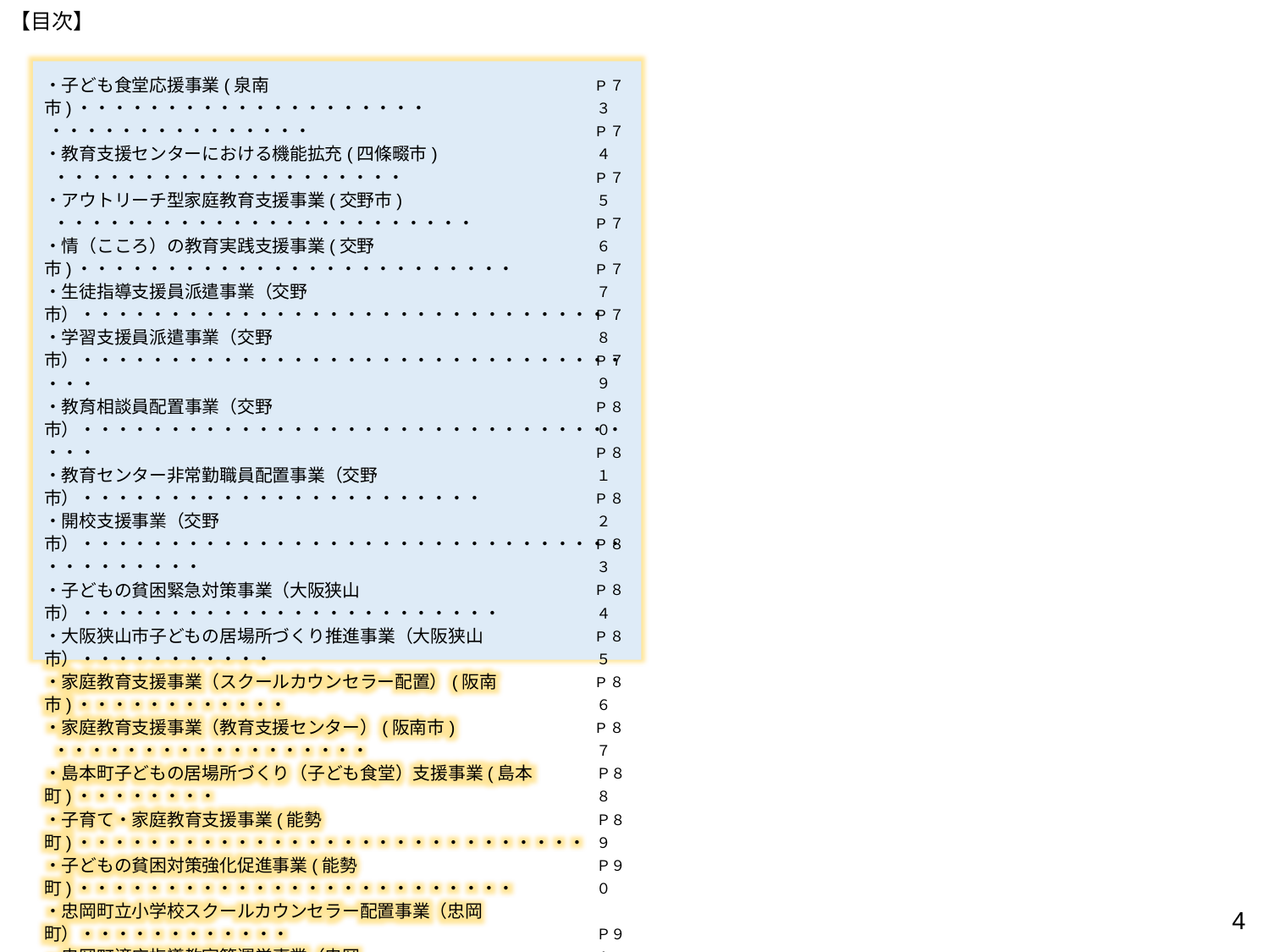

【目次】
・子ども食堂応援事業(泉南市)・・・・・・・・・・・・・・・・・・・・ ・・・・・・・・・・・・・・・
・教育支援センターにおける機能拡充(四條畷市) ・・・・・・・・・・・・・・・・・・・・
・アウトリーチ型家庭教育支援事業(交野市) ・・・・・・・・・・・・・・・・・・・・・・・・
・情（こころ）の教育実践支援事業(交野市)・・・・・・・・・・・・・・・・・・・・・・・・・
・生徒指導支援員派遣事業（交野市）・・・・・・・・・・・・・・・・・・・・・・・・・・・・・・
・学習支援員派遣事業（交野市）・・・・・・・・・・・・・・・・・・・・・・・・・・・・・・・・・・
・教育相談員配置事業（交野市）・・・・・・・・・・・・・・・・・・・・・・・・・・・・・・・・・・
・教育センター非常勤職員配置事業（交野市）・・・・・・・・・・・・・・・・・・・・・・・
・開校支援事業（交野市）・・・・・・・・・・・・・・・・・・・・・・・・・・・・・・・・・・・・・・・・
・子どもの貧困緊急対策事業（大阪狭山市）・・・・・・・・・・・・・・・・・・・・・・・・
・大阪狭山市子どもの居場所づくり推進事業（大阪狭山市）・・・・・・・・・・・
・家庭教育支援事業（スクールカウンセラー配置）(阪南市)・・・・・・・・・・・・
・家庭教育支援事業（教育支援センター）(阪南市) ・・・・・・・・・・・・・・・・・・
・島本町子どもの居場所づくり（子ども食堂）支援事業(島本町)・・・・・・・・
・子育て・家庭教育支援事業(能勢町)・・・・・・・・・・・・・・・・・・・・・・・・・・・・・
・子どもの貧困対策強化促進事業(能勢町)・・・・・・・・・・・・・・・・・・・・・・・・・
・忠岡町立小学校スクールカウンセラー配置事業（忠岡町）・・・・・・・・・・・・
・忠岡町適応指導教室等運営事業（忠岡町）・・・・・・・・・・・・・・・・・・・・・・・
・子ども相談ネットワーク（要保護児童対策地域協議会）による
　引継ぎ巡回（熊取町）・・・・・・・・・・・・・・・・・・・・・・・・・・・・・・・・・・・・・・・・・
・子ども食堂の推進(熊取町)・・・・・・・・・・・・・・・・・・・・・・・・・・・・・・・・・・・・・
・教育相談事業(田尻町)・・・・・・・・・・・・・・・・・・・・・・・・・・・・・・・・・・・・・・・・
・授業支援員配置事業(田尻町)・・・・・・・・・・・・・・・・・・・・・・・・・・・・・・・・・・

P７３
P７４
P７５
P７６
P７７
P７８
P７９
P８０
P８１
P８２
P８３
P８４
P８５
P８６
P８７
Ｐ８８
Ｐ８９
Ｐ９０

Ｐ９１
P９２
P９３
P９４

4